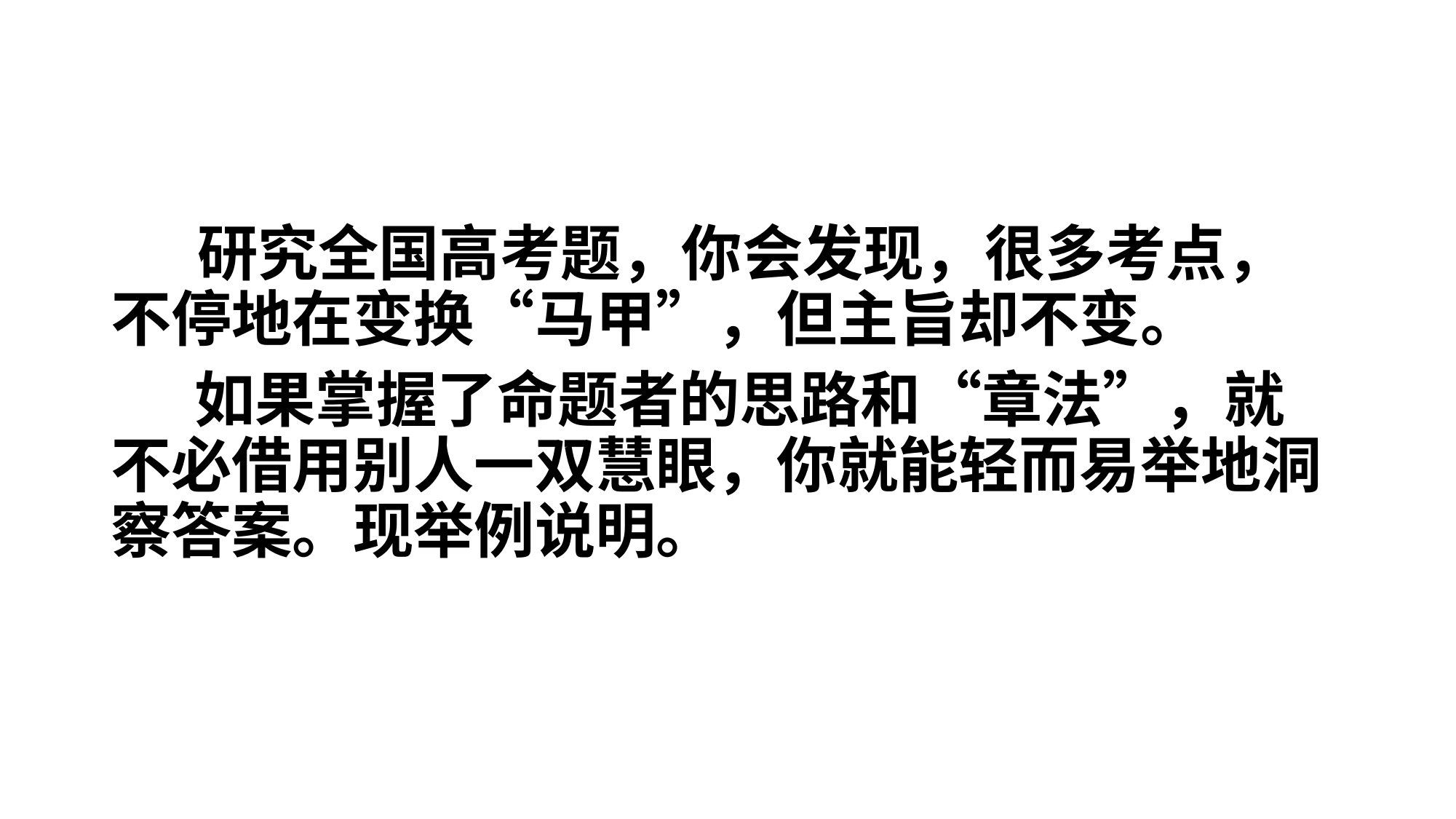

#
       研究全国高考题，你会发现，很多考点，不停地在变换“马甲”，但主旨却不变。
     如果掌握了命题者的思路和“章法”，就不必借用别人一双慧眼，你就能轻而易举地洞察答案。现举例说明。